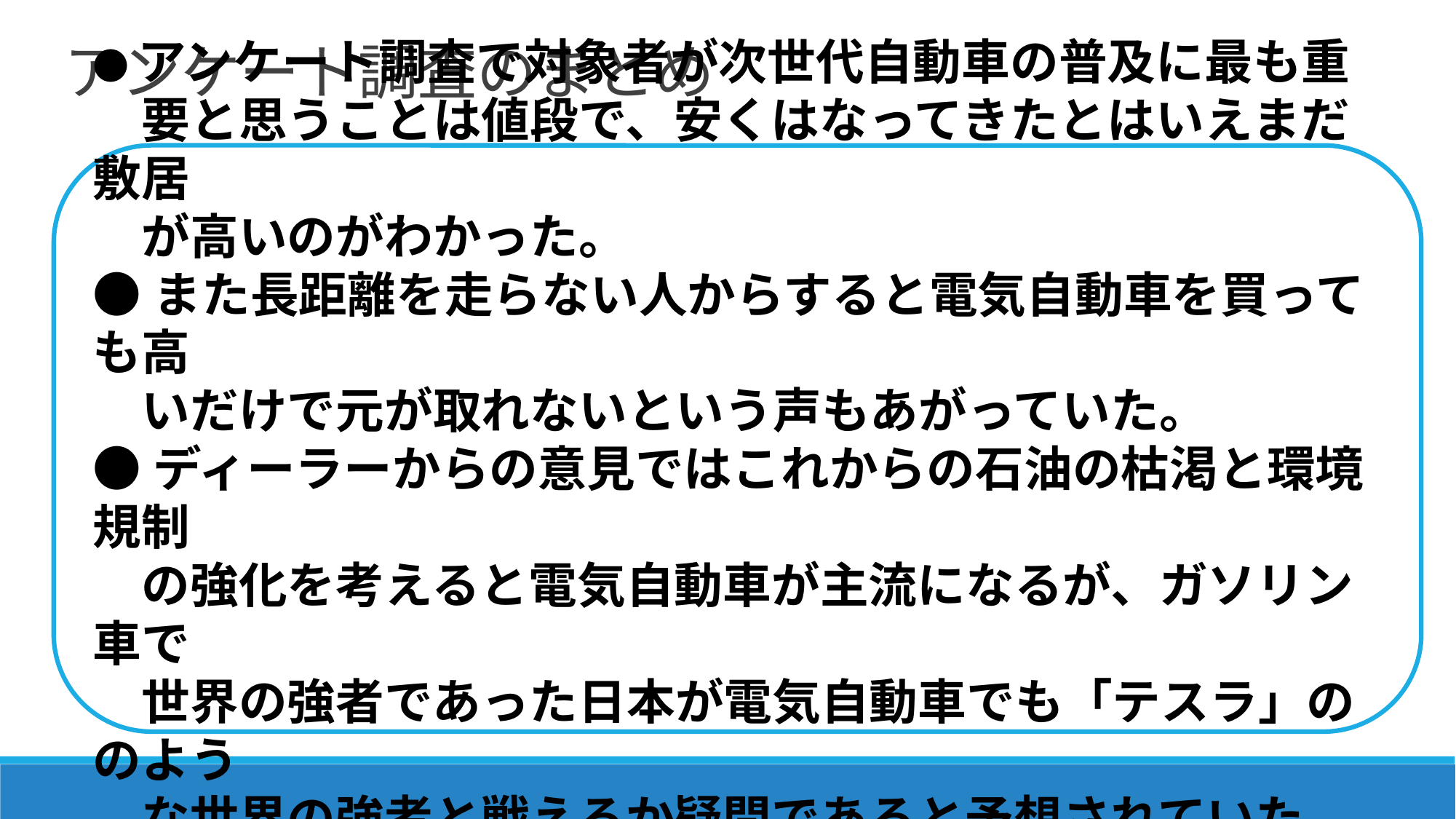

アンケート調査のまとめ
●アンケート調査で対象者が次世代自動車の普及に最も重
　要と思うことは値段で、安くはなってきたとはいえまだ敷居
　が高いのがわかった。
●また長距離を走らない人からすると電気自動車を買っても高
　いだけで元が取れないという声もあがっていた。
●ディーラーからの意見ではこれからの石油の枯渇と環境規制
　の強化を考えると電気自動車が主流になるが、ガソリン車で
　世界の強者であった日本が電気自動車でも「テスラ」ののよう
　な世界の強者と戦えるか疑問であると予想されていた。